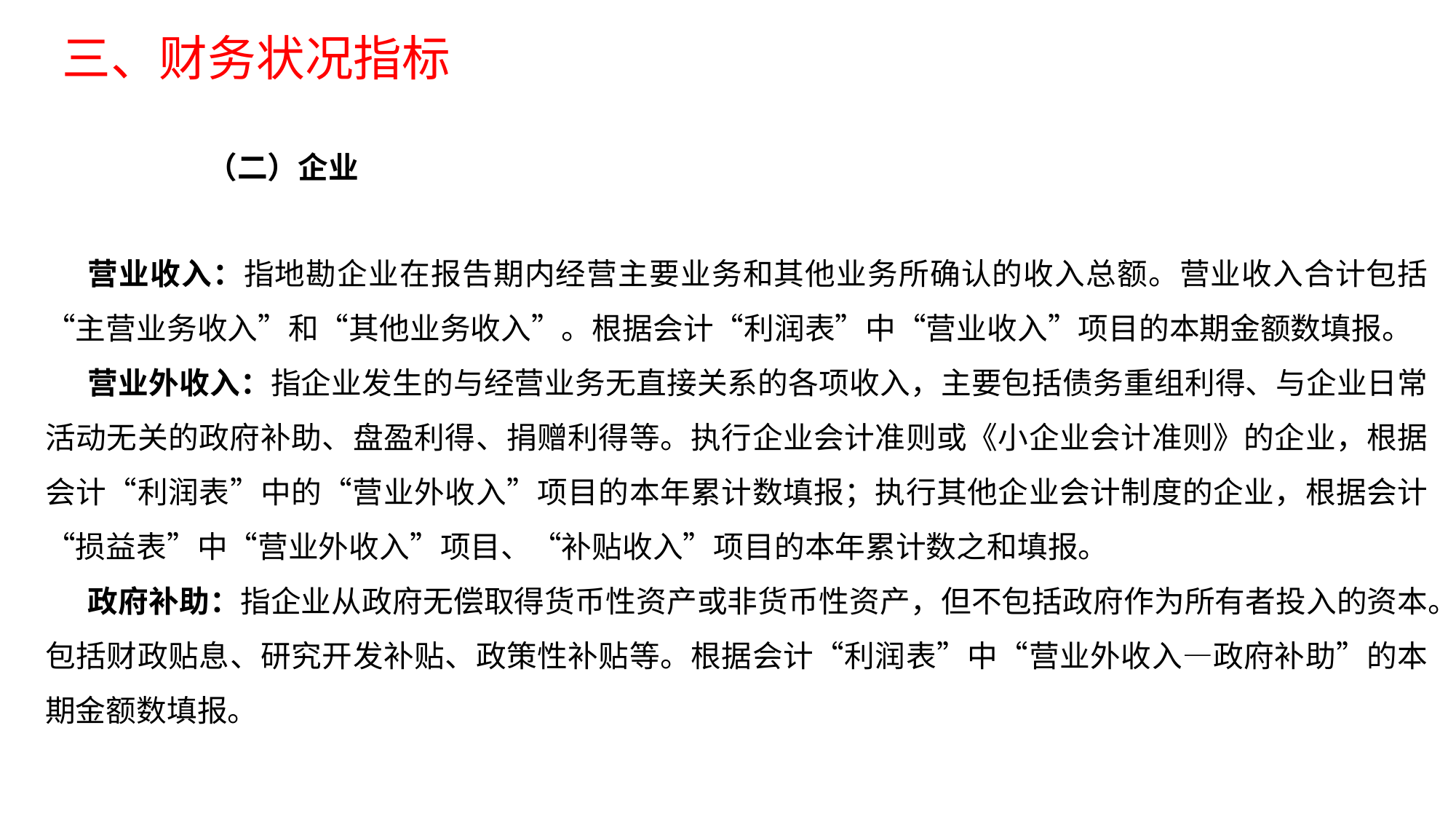

三、财务状况指标
（二）企业
营业收入：指地勘企业在报告期内经营主要业务和其他业务所确认的收入总额。营业收入合计包括“主营业务收入”和“其他业务收入”。根据会计“利润表”中“营业收入”项目的本期金额数填报。
营业外收入：指企业发生的与经营业务无直接关系的各项收入，主要包括债务重组利得、与企业日常活动无关的政府补助、盘盈利得、捐赠利得等。执行企业会计准则或《小企业会计准则》的企业，根据会计“利润表”中的“营业外收入”项目的本年累计数填报；执行其他企业会计制度的企业，根据会计“损益表”中“营业外收入”项目、“补贴收入”项目的本年累计数之和填报。
政府补助：指企业从政府无偿取得货币性资产或非货币性资产，但不包括政府作为所有者投入的资本。包括财政贴息、研究开发补贴、政策性补贴等。根据会计“利润表”中“营业外收入—政府补助”的本期金额数填报。